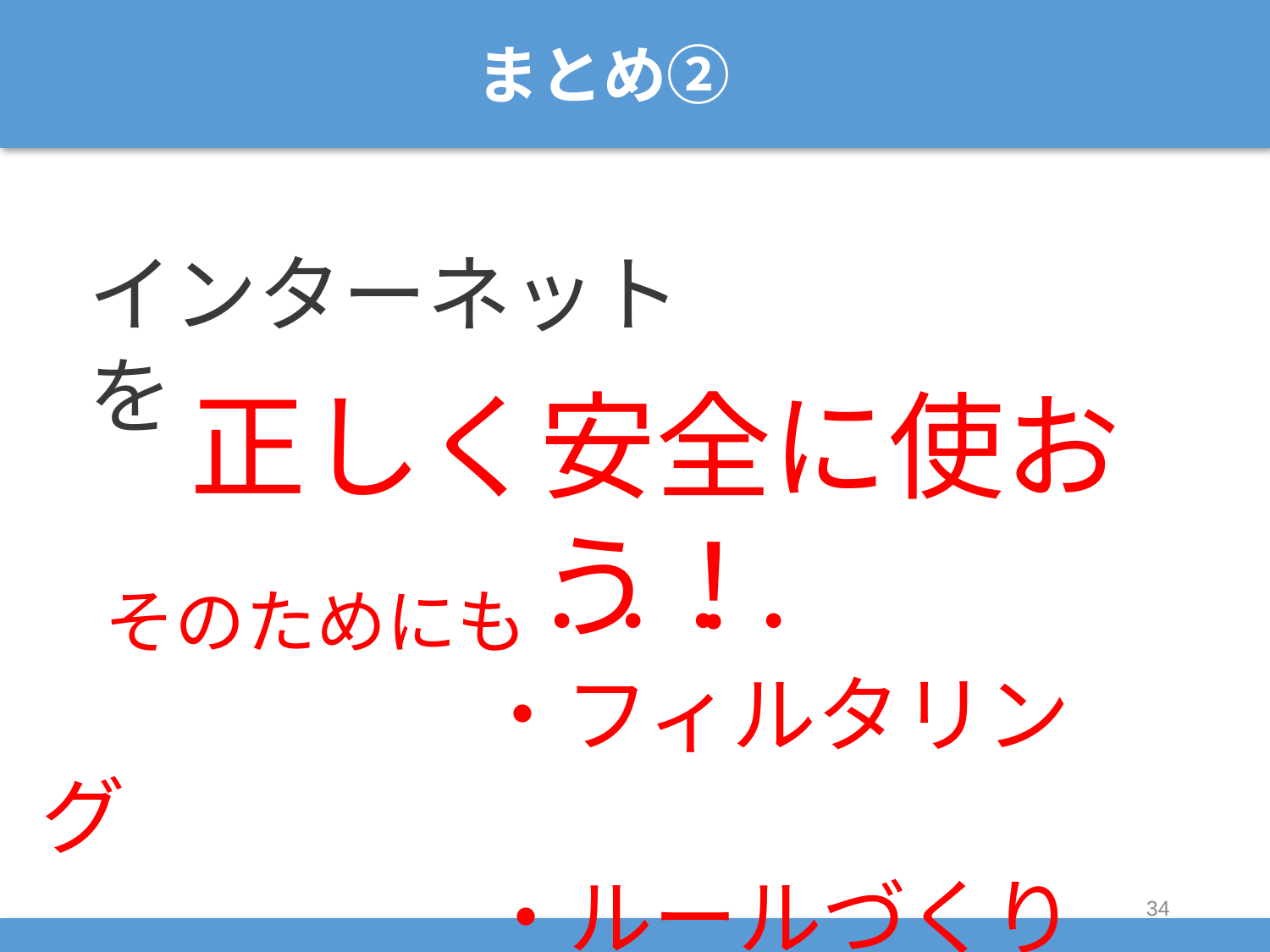

まとめ②
インターネットを
正しく安全に使おう！
　そのためにも・・・・
　　　　　　 ・フィルタリング
　　　　　 ・ルールづくり
34